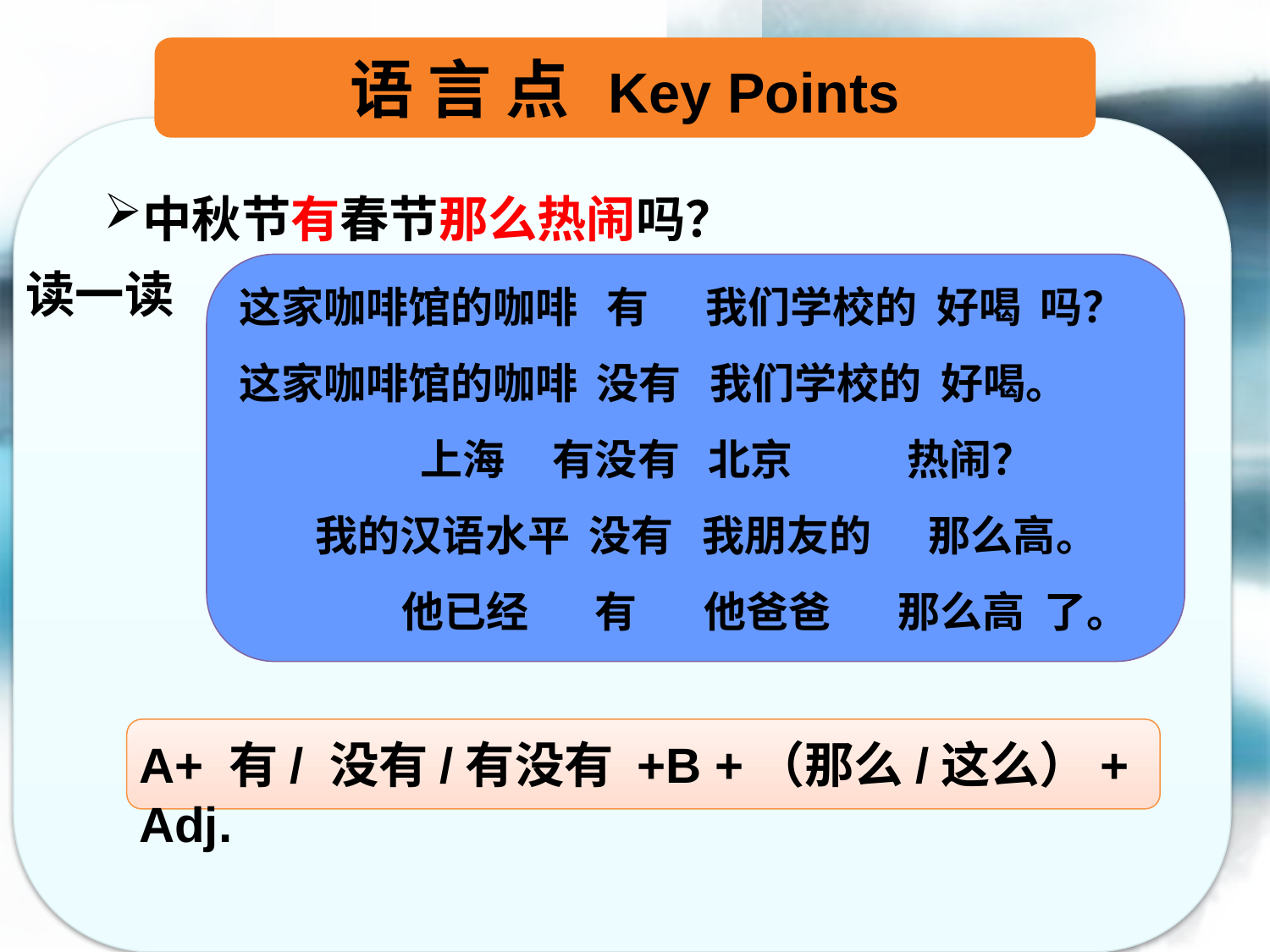

语 言 点  Key Points

中秋节有春节那么热闹吗？

这家咖啡馆的咖啡   有      我们学校的  好喝  吗？
这家咖啡馆的咖啡  没有   我们学校的  好喝。
                  上海     有没有   北京            热闹？
       我的汉语水平  没有   我朋友的      那么高。
                他已经       有       他爸爸       那么高  了。

读一读

A+ 有/ 没有/有没有 +B +（那么/这么）+ Adj.